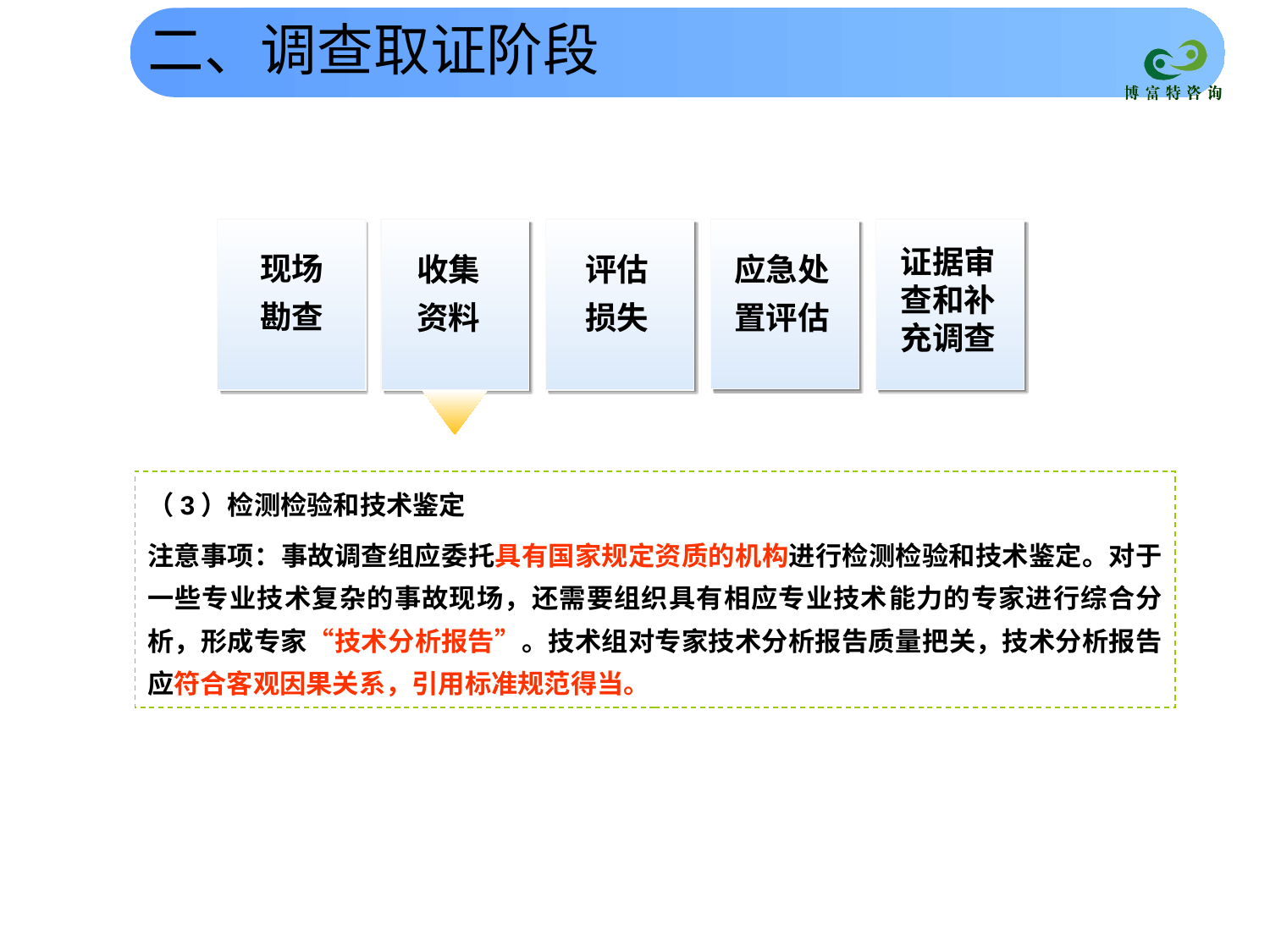

二、调查取证阶段

证据审查和补充调查
现场
勘查
收集
资料
评估
损失
应急处
置评估

（3）检测检验和技术鉴定
注意事项：事故调查组应委托具有国家规定资质的机构进行检测检验和技术鉴定。对于一些专业技术复杂的事故现场，还需要组织具有相应专业技术能力的专家进行综合分析，形成专家“技术分析报告”。技术组对专家技术分析报告质量把关，技术分析报告应符合客观因果关系，引用标准规范得当。